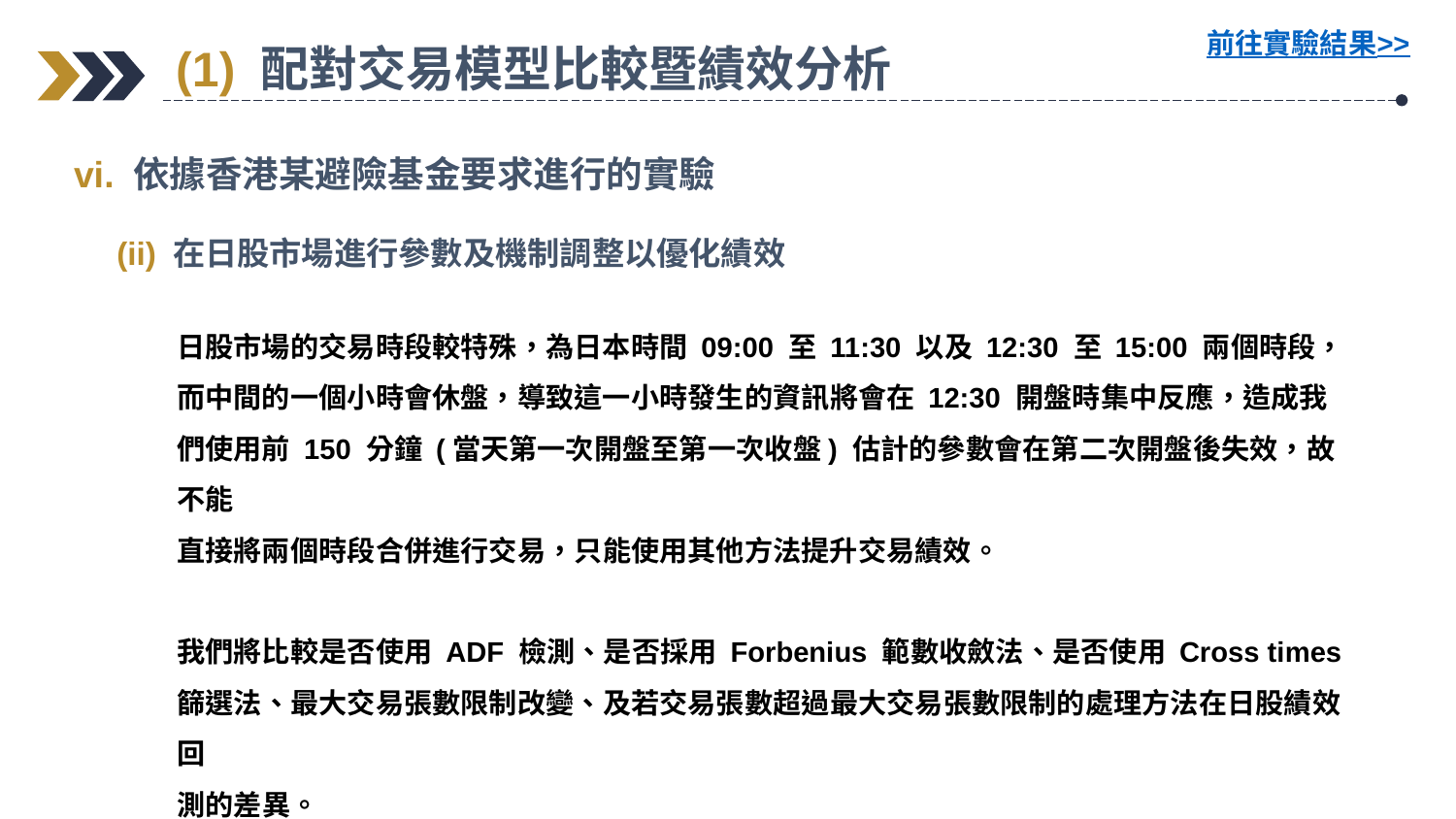

前往實驗結果>>
(1) 配對交易模型比較暨績效分析

vi. 依據香港某避險基金要求進行的實驗
(ii) 在日股市場進行參數及機制調整以優化績效
日股市場的交易時段較特殊，為日本時間 09:00 至 11:30 以及 12:30 至 15:00 兩個時段，而中間的一個小時會休盤，導致這一小時發生的資訊將會在 12:30 開盤時集中反應，造成我們使用前 150 分鐘 (當天第一次開盤至第一次收盤) 估計的參數會在第二次開盤後失效，故不能
直接將兩個時段合併進行交易，只能使用其他方法提升交易績效。

我們將比較是否使用 ADF 檢測、是否採用 Forbenius 範數收斂法、是否使用 Cross times 篩選法、最大交易張數限制改變、及若交易張數超過最大交易張數限制的處理方法在日股績效回
測的差異。